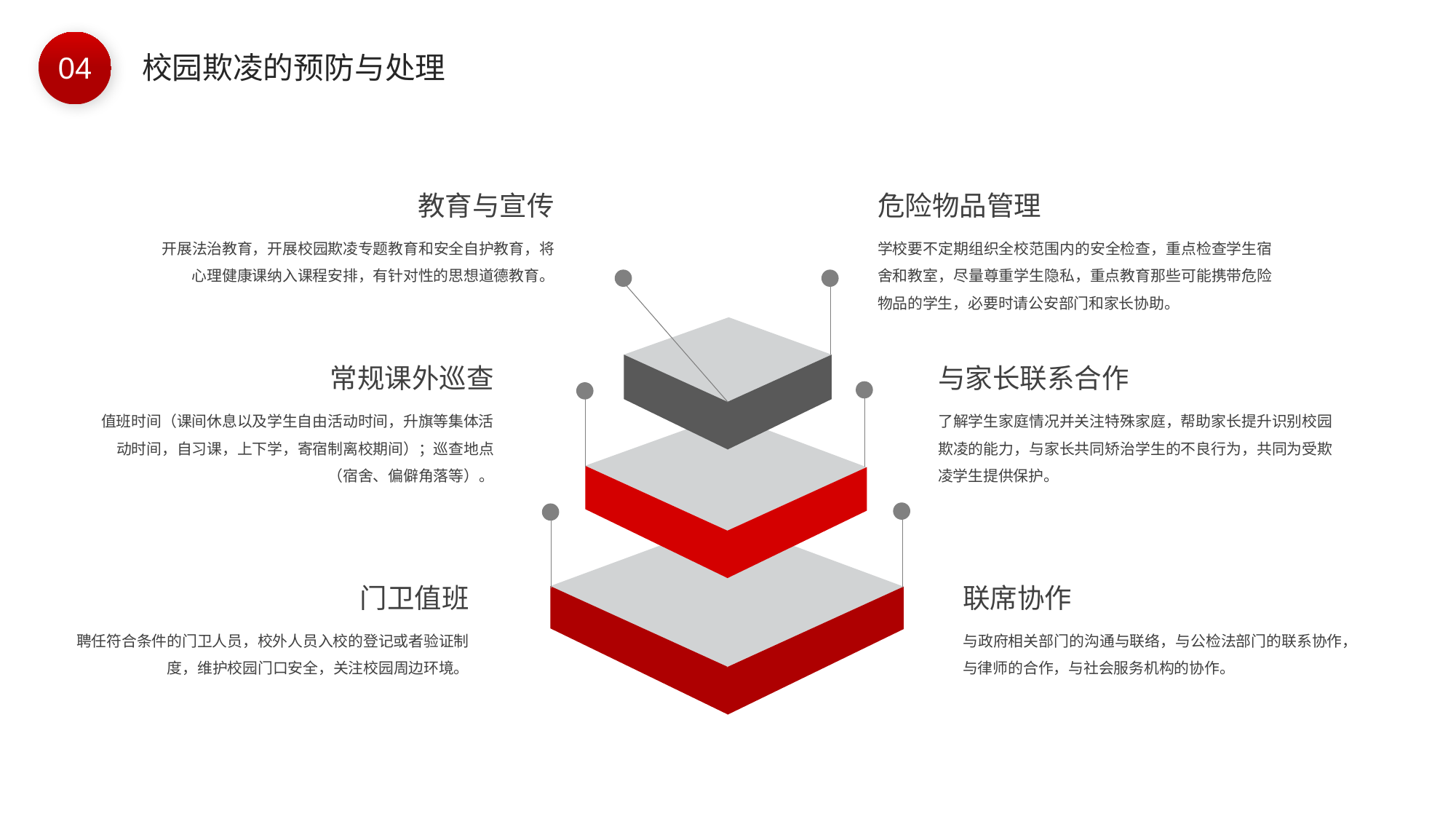

BY YUSHEN

04
校园欺凌的预防与处理
教育与宣传
开展法治教育，开展校园欺凌专题教育和安全自护教育，将心理健康课纳入课程安排，有针对性的思想道德教育。
危险物品管理
学校要不定期组织全校范围内的安全检查，重点检查学生宿舍和教室，尽量尊重学生隐私，重点教育那些可能携带危险物品的学生，必要时请公安部门和家长协助。

常规课外巡查
值班时间（课间休息以及学生自由活动时间，升旗等集体活动时间，自习课，上下学，寄宿制离校期间）；巡查地点（宿舍、偏僻角落等）。
与家长联系合作
了解学生家庭情况并关注特殊家庭，帮助家长提升识别校园欺凌的能力，与家长共同矫治学生的不良行为，共同为受欺凌学生提供保护。

门卫值班
聘任符合条件的门卫人员，校外人员入校的登记或者验证制度，维护校园门口安全，关注校园周边环境。
联席协作
与政府相关部门的沟通与联络，与公检法部门的联系协作，与律师的合作，与社会服务机构的协作。